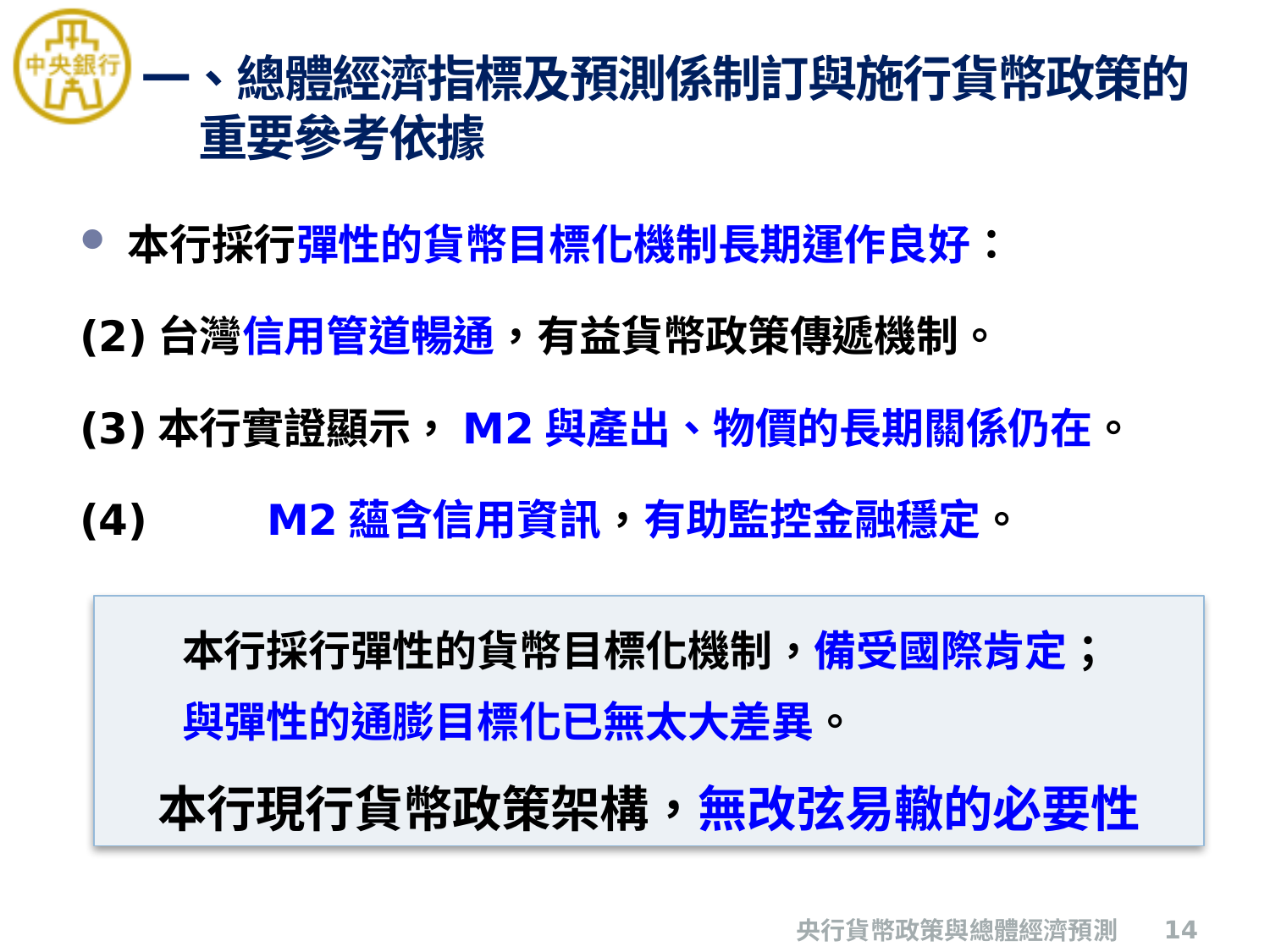

# 一、總體經濟指標及預測係制訂與施行貨幣政策的 重要參考依據
本行採行彈性的貨幣目標化機制長期運作良好：
(2)台灣信用管道暢通，有益貨幣政策傳遞機制。
(3)本行實證顯示，M2與產出、物價的長期關係仍在。
(4)	M2蘊含信用資訊，有助監控金融穩定。
本行採行彈性的貨幣目標化機制，備受國際肯定；
與彈性的通膨目標化已無太大差異。
本行現行貨幣政策架構，無改弦易轍的必要性
14
央行貨幣政策與總體經濟預測